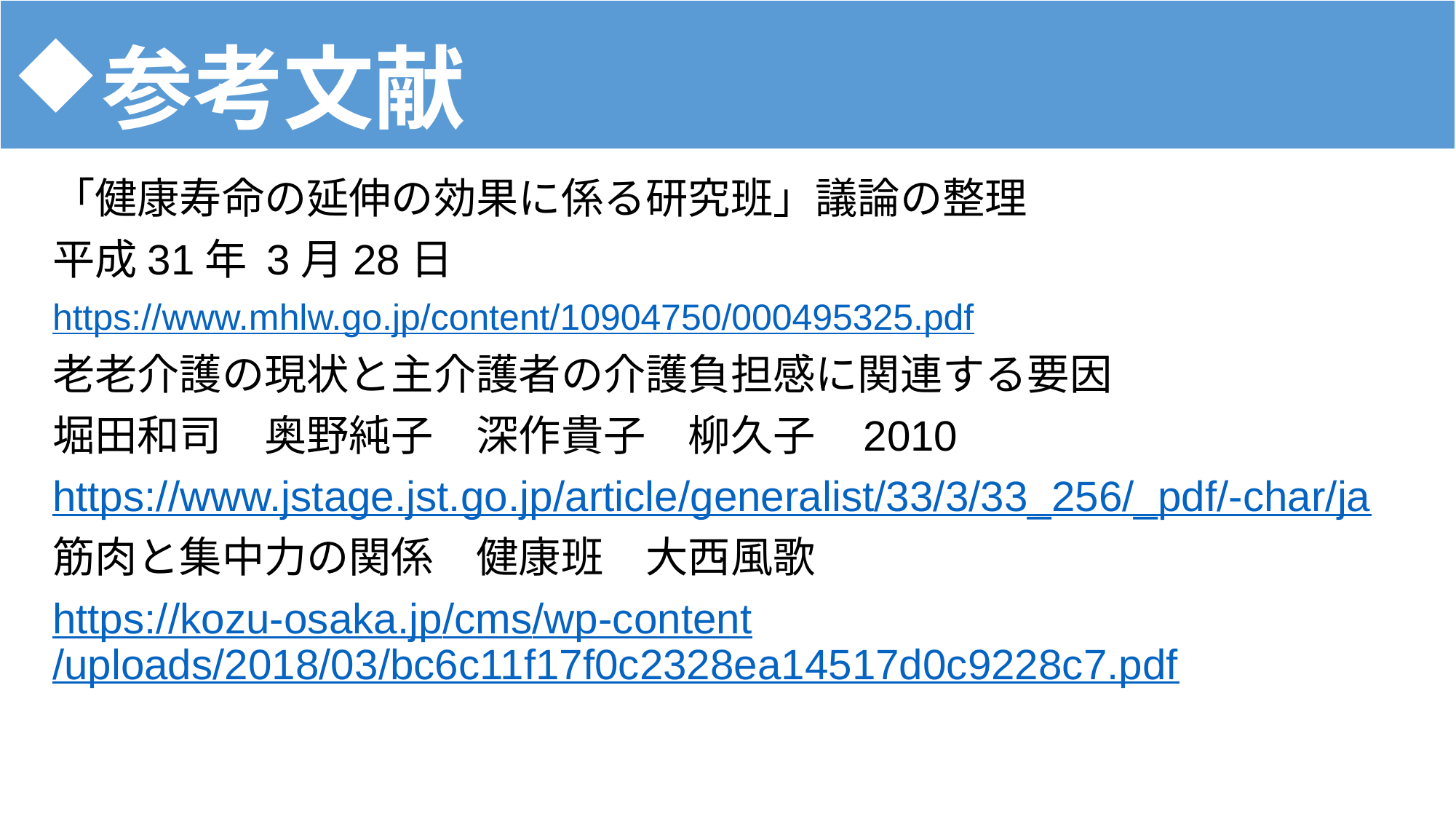

# 参考文献
「健康寿命の延伸の効果に係る研究班」議論の整理
平成31年 3月28日
https://www.mhlw.go.jp/content/10904750/000495325.pdf
老老介護の現状と主介護者の介護負担感に関連する要因
堀田和司　奥野純子　深作貴子　柳久子    2010
https://www.jstage.jst.go.jp/article/generalist/33/3/33_256/_pdf/-char/ja
筋肉と集中力の関係　健康班　大西風歌
https://kozu-osaka.jp/cms/wp-content/uploads/2018/03/bc6c11f17f0c2328ea14517d0c9228c7.pdf